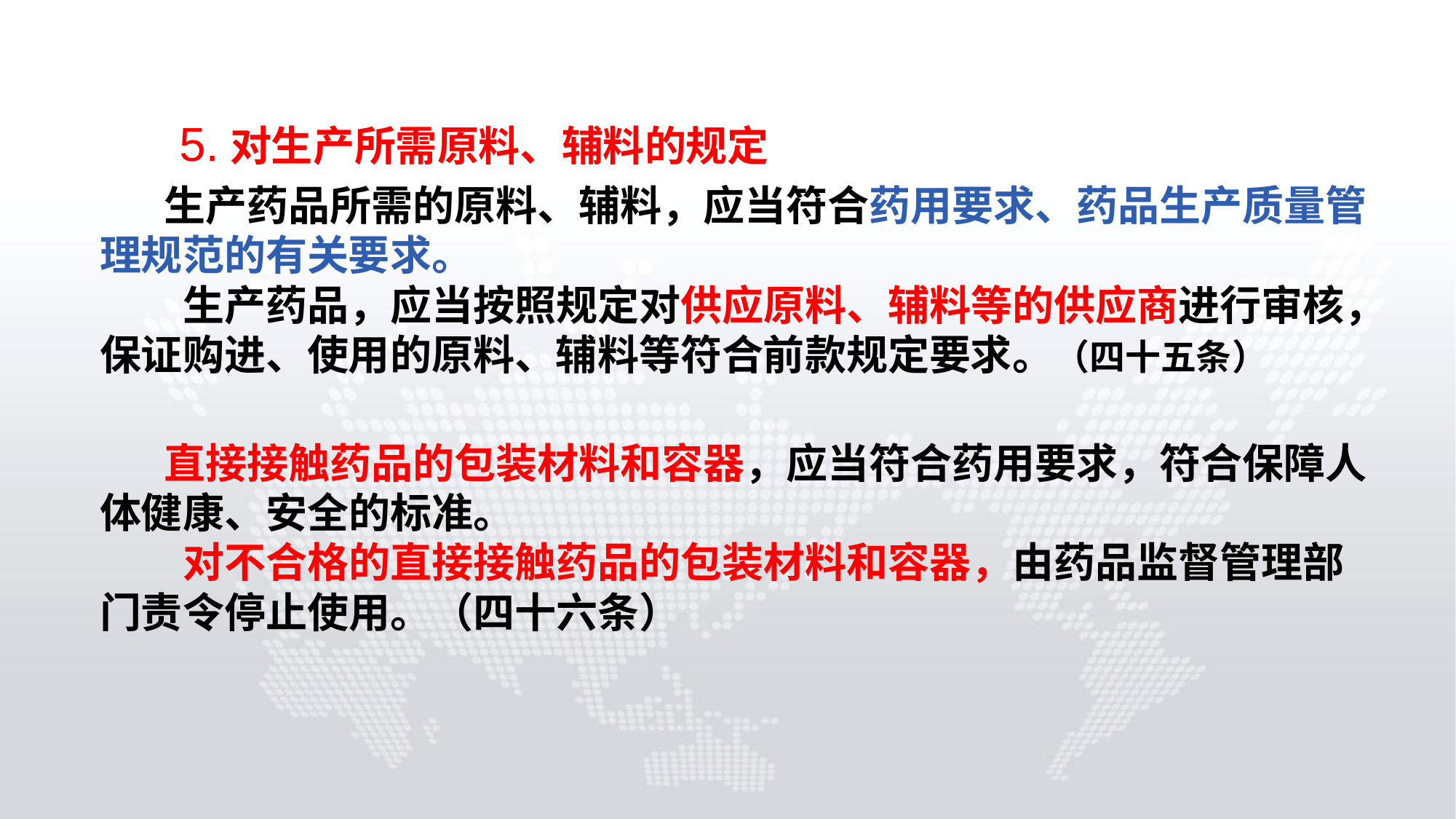

5.对生产所需原料、辅料的规定
          生产药品所需的原料、辅料，应当符合药用要求、药品生产质量管理规范的有关要求。
　　生产药品，应当按照规定对供应原料、辅料等的供应商进行审核，保证购进、使用的原料、辅料等符合前款规定要求。（四十五条）
          直接接触药品的包装材料和容器，应当符合药用要求，符合保障人体健康、安全的标准。
　　对不合格的直接接触药品的包装材料和容器，由药品监督管理部门责令停止使用。（四十六条）